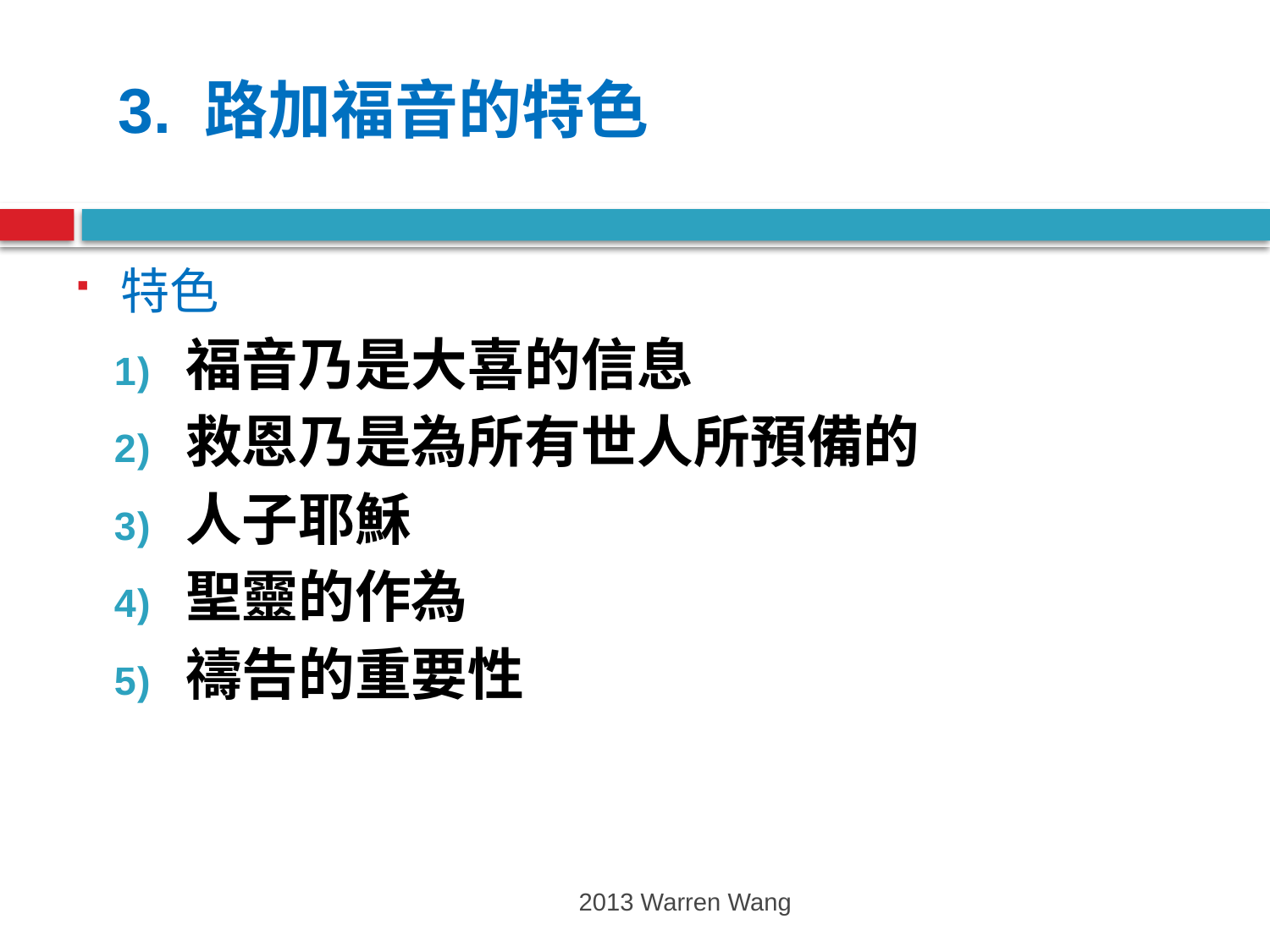

3. 路加福音的特色
特色
福音乃是大喜的信息
救恩乃是為所有世人所預備的
人子耶穌
聖靈的作為
禱告的重要性
2013 Warren Wang